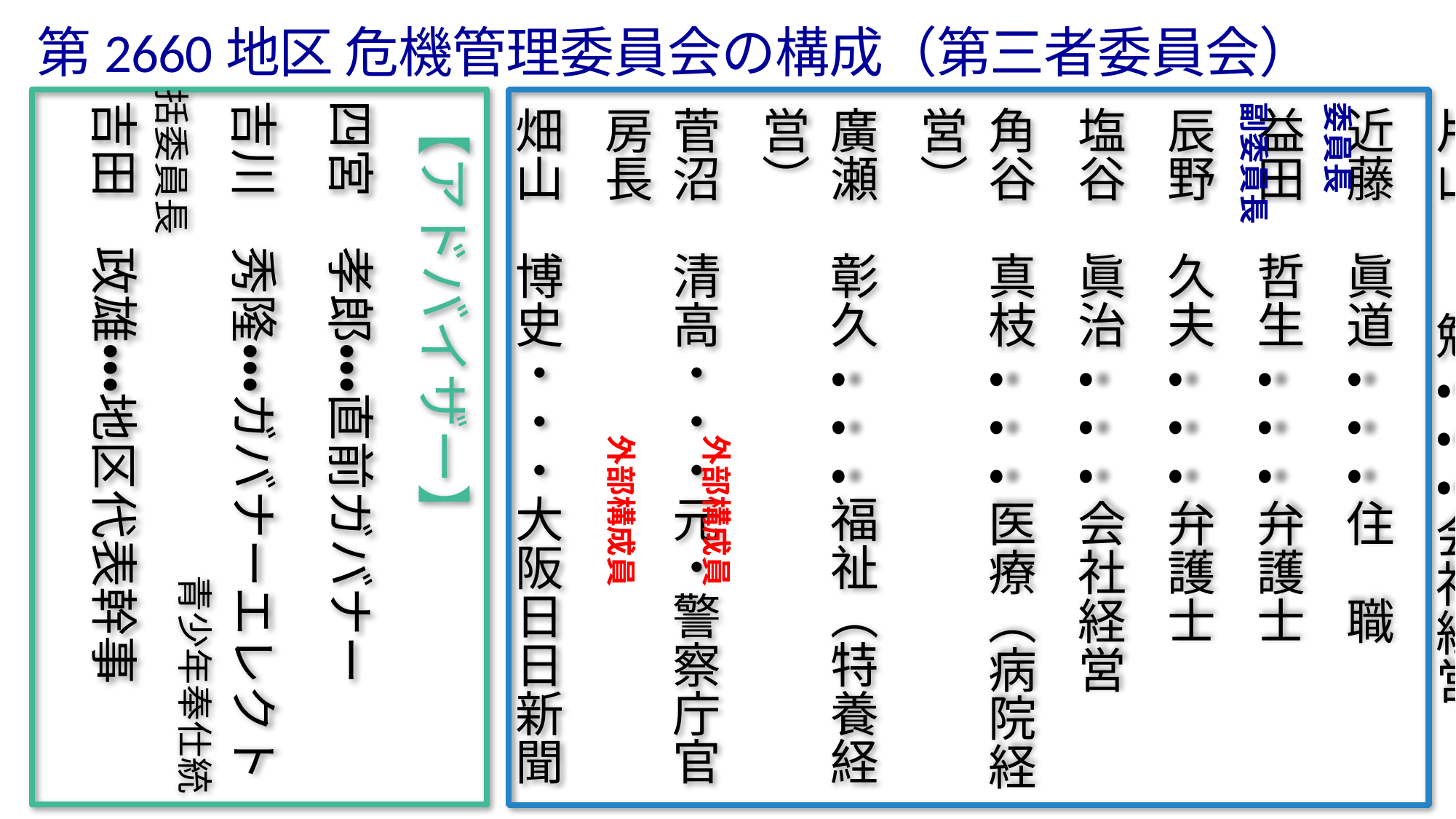

# 第2660地区 危機管理委員会の構成（第三者委員会）
【委 員 会】
片山　　 勉・・・会社経営
近藤　眞道・・・住　職
益田　哲生・・・弁護士
辰野　久夫・・・弁護士
塩谷　眞治・・・会社経営
角谷　真枝・・・医療（病院経営）
廣瀬　彰久・・・福祉（特養経営）
菅沼　清高・・・元・警察庁官房長
畑山　博史・・・大阪日日新聞
【アドバイザー】
四宮　孝郎・・・直前ガバナー

吉田　政雄・・・地区代表幹事

吉川　秀隆・・・ガバナーエレクト
　　　　　　　　　　青少年奉仕統括委員長
副委員長
委員長

外部構成員
外部構成員